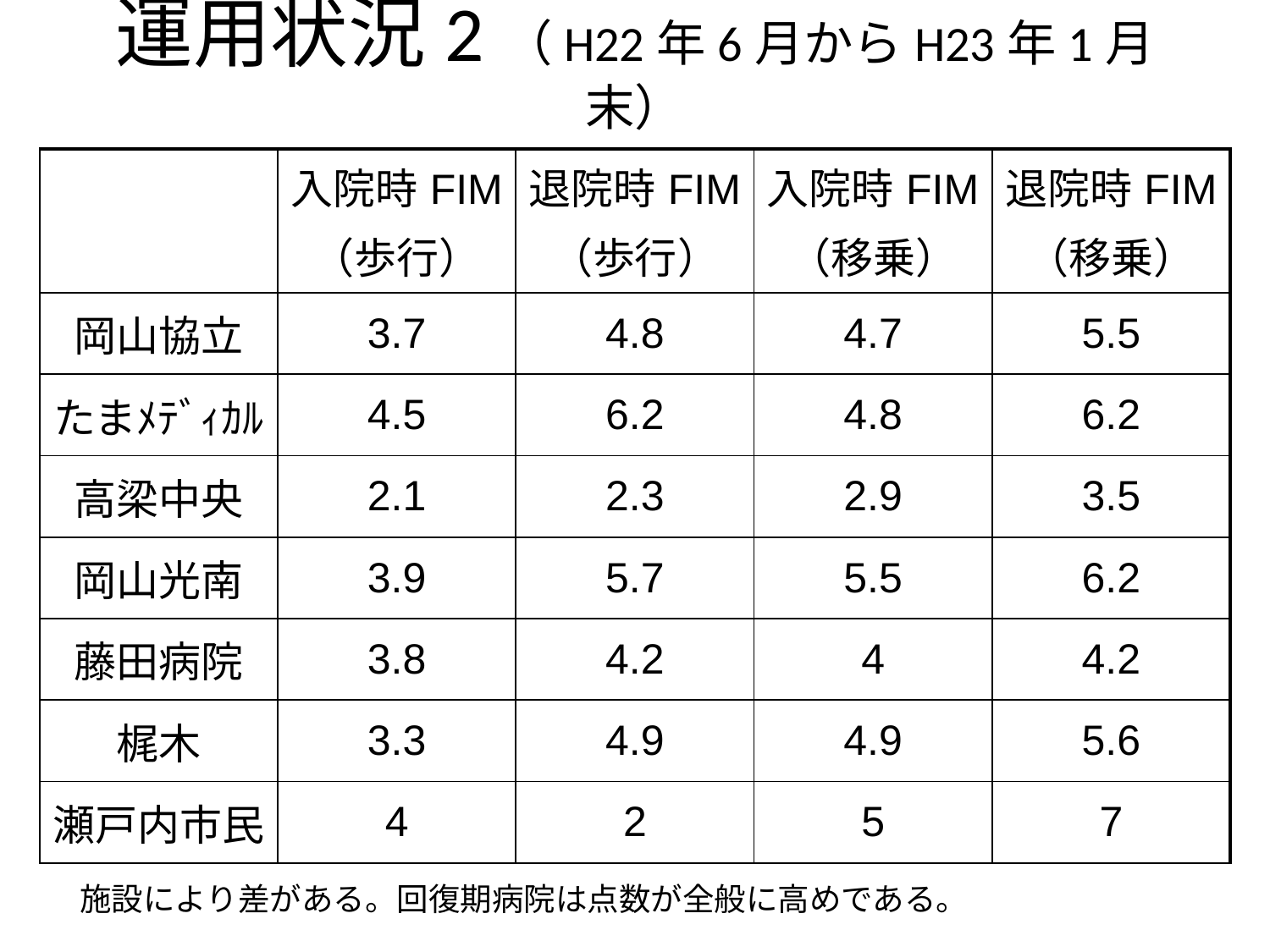

# 運用状況2（H22年6月からH23年1月末）
|  | 入院時FIM （歩行） | 退院時FIM （歩行） | 入院時FIM （移乗） | 退院時FIM （移乗） |
| --- | --- | --- | --- | --- |
| 岡山協立 | 3.7 | 4.8 | 4.7 | 5.5 |
| たまﾒﾃﾞｨｶﾙ | 4.5 | 6.2 | 4.8 | 6.2 |
| 高梁中央 | 2.1 | 2.3 | 2.9 | 3.5 |
| 岡山光南 | 3.9 | 5.7 | 5.5 | 6.2 |
| 藤田病院 | 3.8 | 4.2 | 4 | 4.2 |
| 梶木 | 3.3 | 4.9 | 4.9 | 5.6 |
| 瀬戸内市民 | 4 | 2 | 5 | 7 |
施設により差がある。回復期病院は点数が全般に高めである。